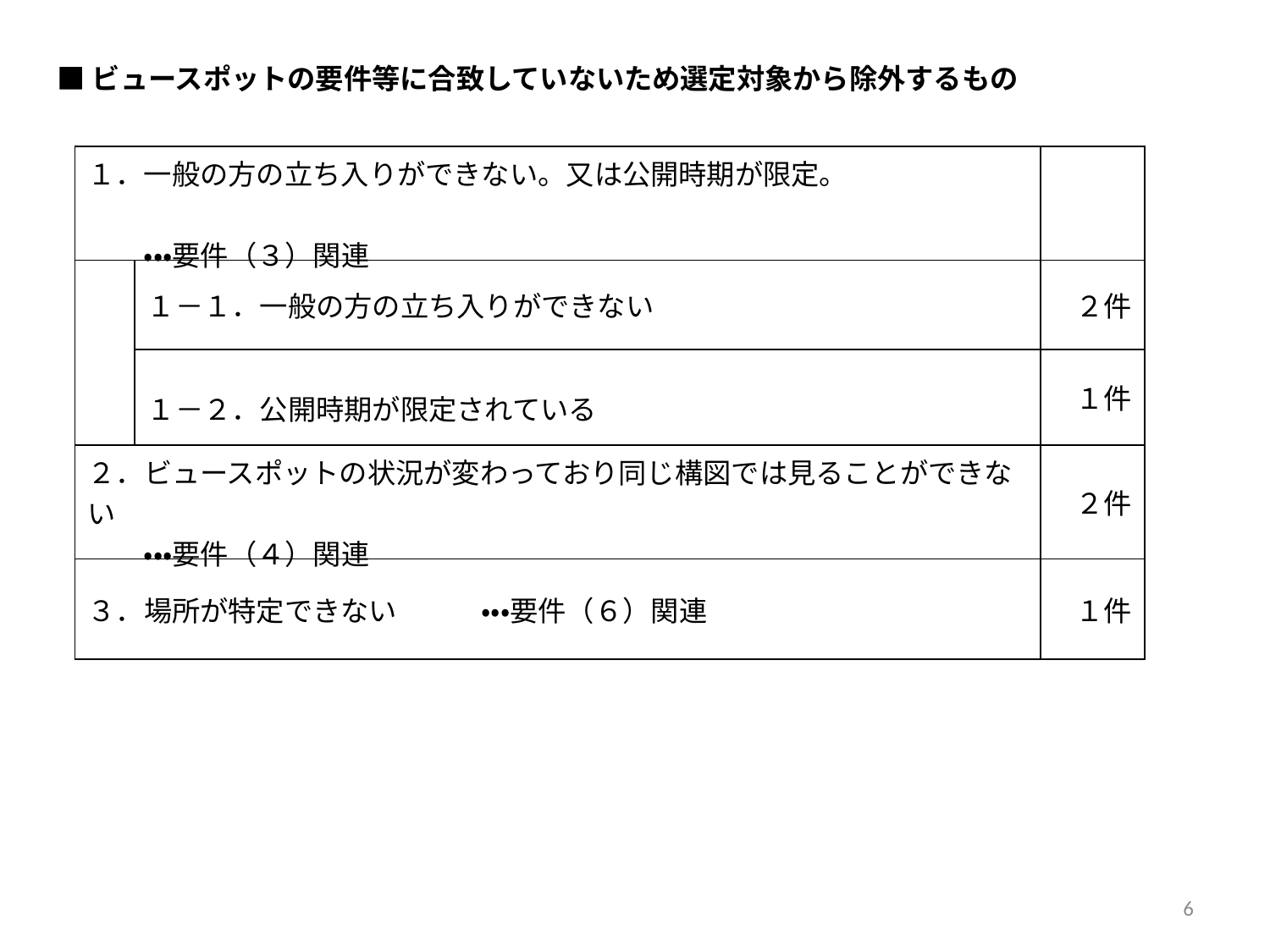

■ビュースポットの要件等に合致していないため選定対象から除外するもの
| １．一般の方の立ち入りができない。又は公開時期が限定。 　　　　　　　　　　　　　　　　　　　　　　　　　　　　　　　　　　　・・・要件（３）関連 |  |  |
| --- | --- | --- |
|  | １－１．一般の方の立ち入りができない | ２件 |
|  | １－２．公開時期が限定されている | １件 |
| ２．ビュースポットの状況が変わっており同じ構図では見ることができない　　 　　・・・要件（４）関連 |  | ２件 |
| ３．場所が特定できない　　　・・・要件（６）関連 |  | １件 |
6